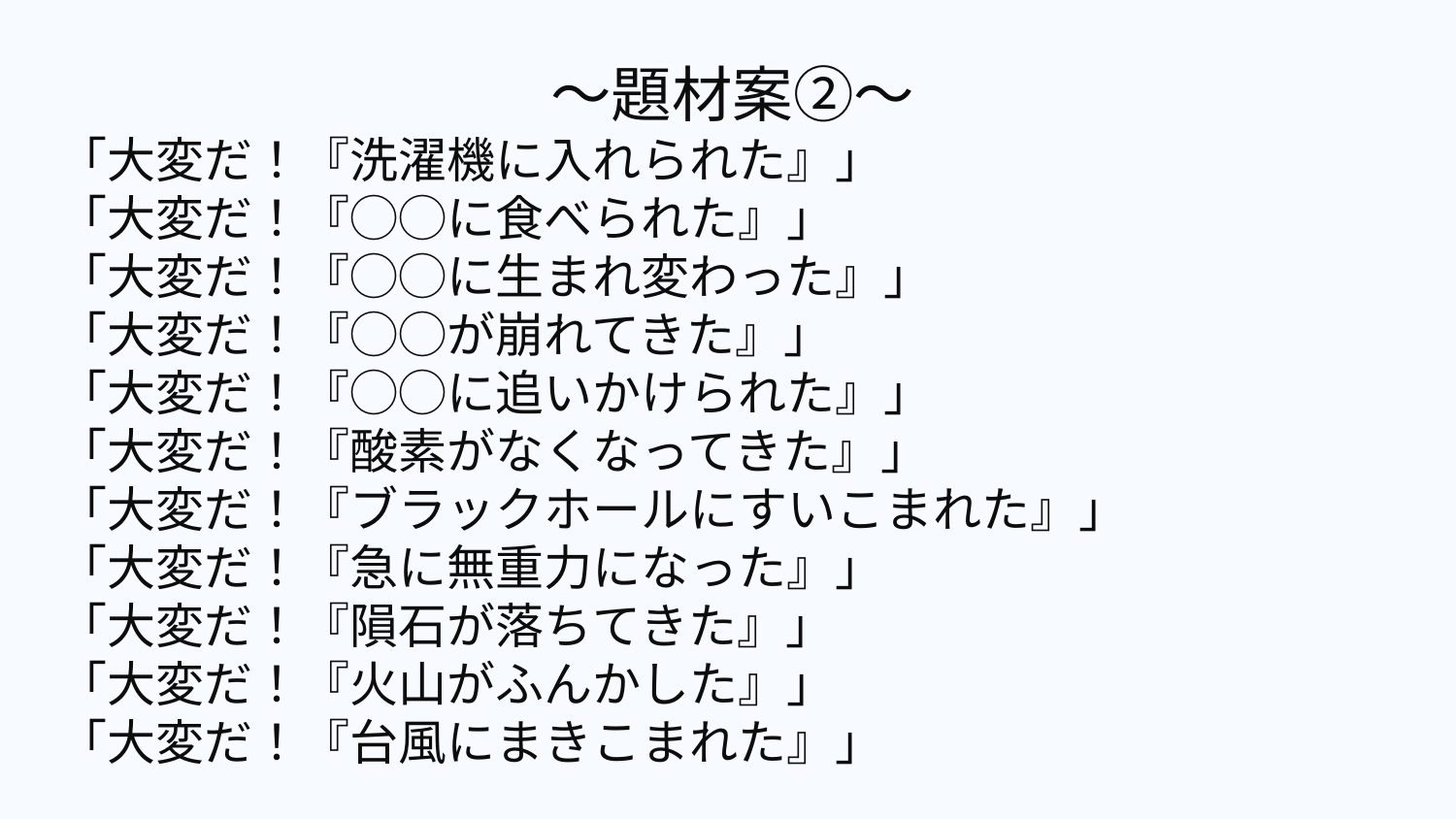

〜題材案②〜
「大変だ！『洗濯機に入れられた』」
「大変だ！『◯◯に食べられた』」
「大変だ！『◯◯に生まれ変わった』」
「大変だ！『◯◯が崩れてきた』」
「大変だ！『◯◯に追いかけられた』」
「大変だ！『酸素がなくなってきた』」
「大変だ！『ブラックホールにすいこまれた』」
「大変だ！『急に無重力になった』」
「大変だ！『隕石が落ちてきた』」
「大変だ！『火山がふんかした』」
「大変だ！『台風にまきこまれた』」